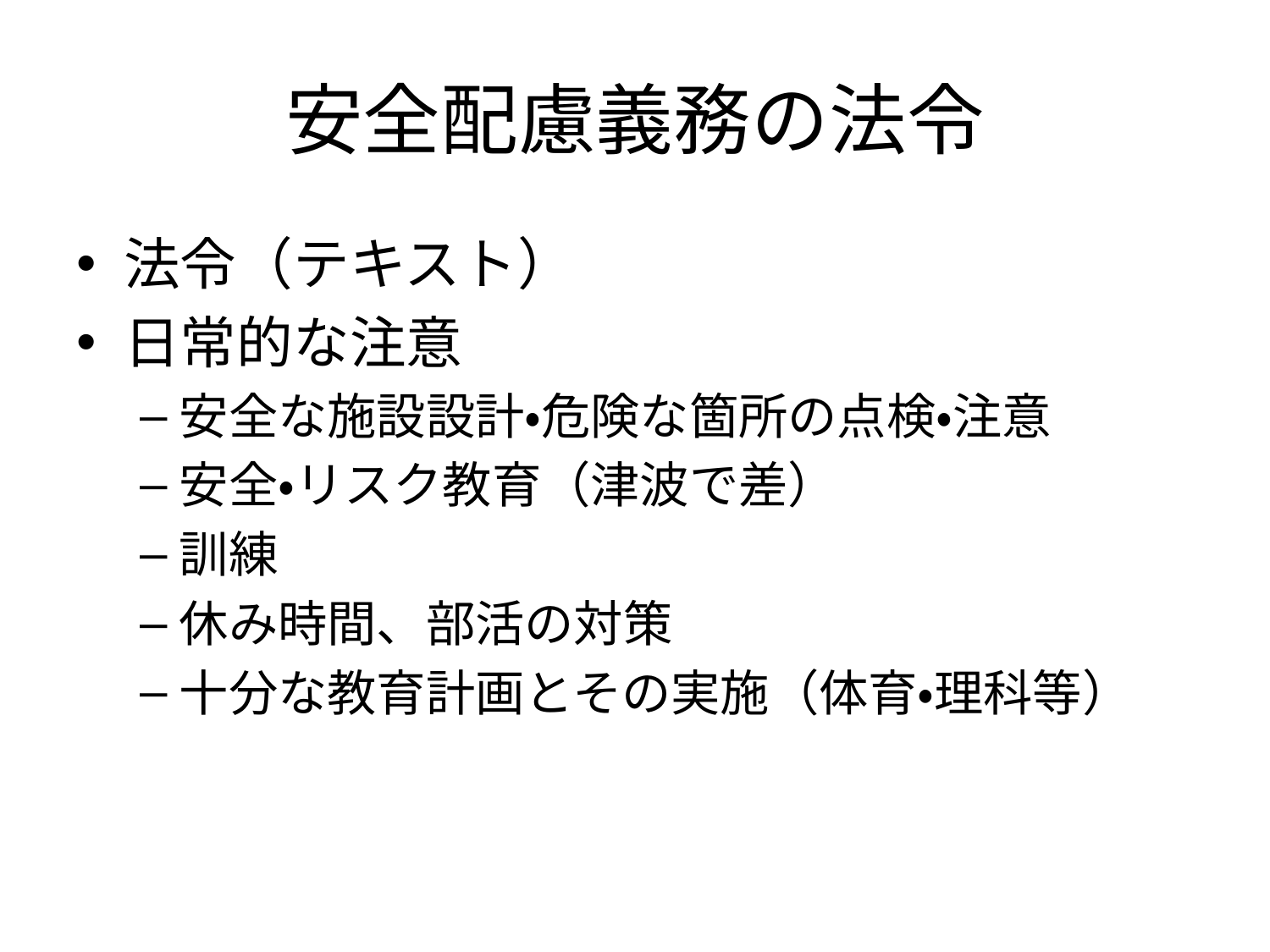

# 安全配慮義務の法令
法令（テキスト）
日常的な注意
安全な施設設計・危険な箇所の点検・注意
安全・リスク教育（津波で差）
訓練
休み時間、部活の対策
十分な教育計画とその実施（体育・理科等）